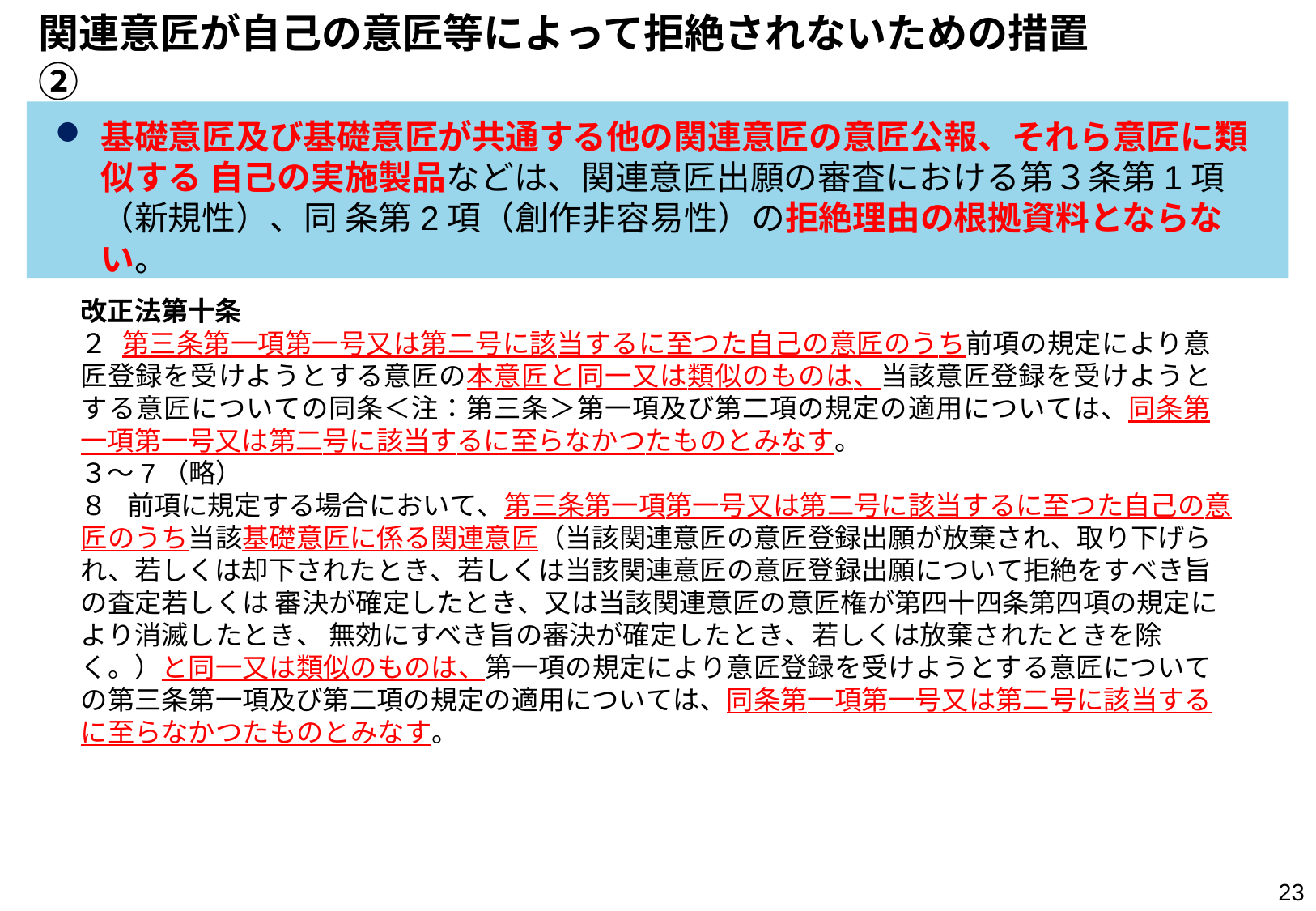

# 関連意匠が自己の意匠等によって拒絶されないための措置②
基礎意匠及び基礎意匠が共通する他の関連意匠の意匠公報、それら意匠に類似する 自己の実施製品などは、関連意匠出願の審査における第３条第1項（新規性）、同 条第2項（創作非容易性）の拒絶理由の根拠資料とならない。
改正法第十条
２ 第三条第一項第一号又は第二号に該当するに至つた自己の意匠のうち前項の規定により意匠登録を受けようとする意匠の本意匠と同一又は類似のものは、当該意匠登録を受けようとする意匠についての同条＜注：第三条＞第一項及び第二項の規定の適用については、同条第一項第一号又は第二号に該当するに至らなかつたものとみなす。
３～7（略）
８	前項に規定する場合において、第三条第一項第一号又は第二号に該当するに至つた自己の意匠のうち当該基礎意匠に係る関連意匠（当該関連意匠の意匠登録出願が放棄され、取り下げられ、若しくは却下されたとき、若しくは当該関連意匠の意匠登録出願について拒絶をすべき旨の査定若しくは 審決が確定したとき、又は当該関連意匠の意匠権が第四十四条第四項の規定により消滅したとき、 無効にすべき旨の審決が確定したとき、若しくは放棄されたときを除く。）と同一又は類似のものは、第一項の規定により意匠登録を受けようとする意匠についての第三条第一項及び第二項の規定の適用については、同条第一項第一号又は第二号に該当するに至らなかつたものとみなす。
23